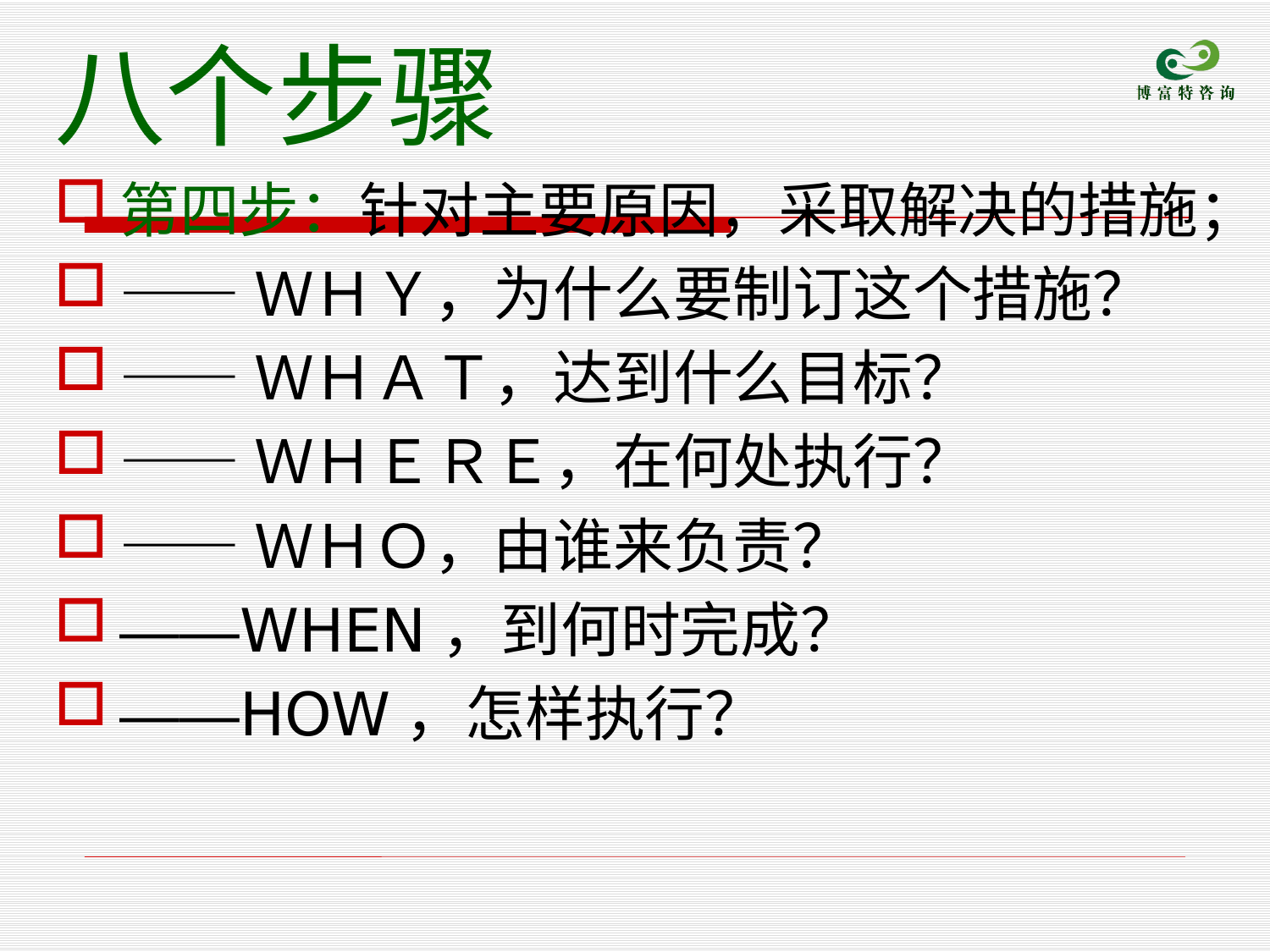

# 八个步骤
第四步：针对主要原因，采取解决的措施；
——ＷＨＹ，为什么要制订这个措施？
——ＷＨＡＴ，达到什么目标？
——ＷＨＥＲＥ，在何处执行？
——ＷＨＯ，由谁来负责？
——WHEN，到何时完成？
——HOW，怎样执行？

660